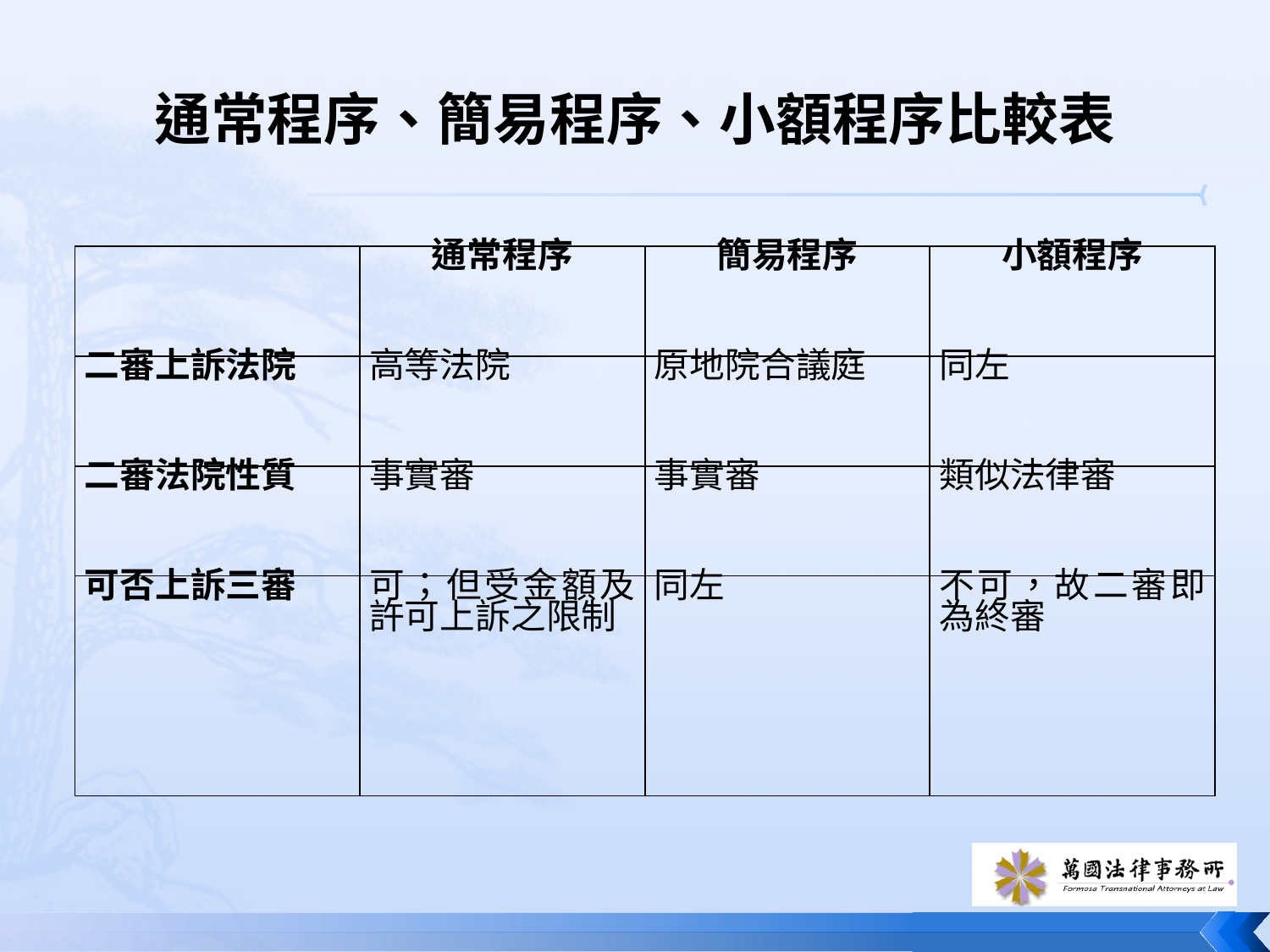

# 通常程序、簡易程序、小額程序比較表
|  | 通常程序 | 簡易程序 | 小額程序 |
| --- | --- | --- | --- |
| 二審上訴法院 | 高等法院 | 原地院合議庭 | 同左 |
| 二審法院性質 | 事實審 | 事實審 | 類似法律審 |
| 可否上訴三審 | 可；但受金額及許可上訴之限制 | 同左 | 不可，故二審即為終審 |